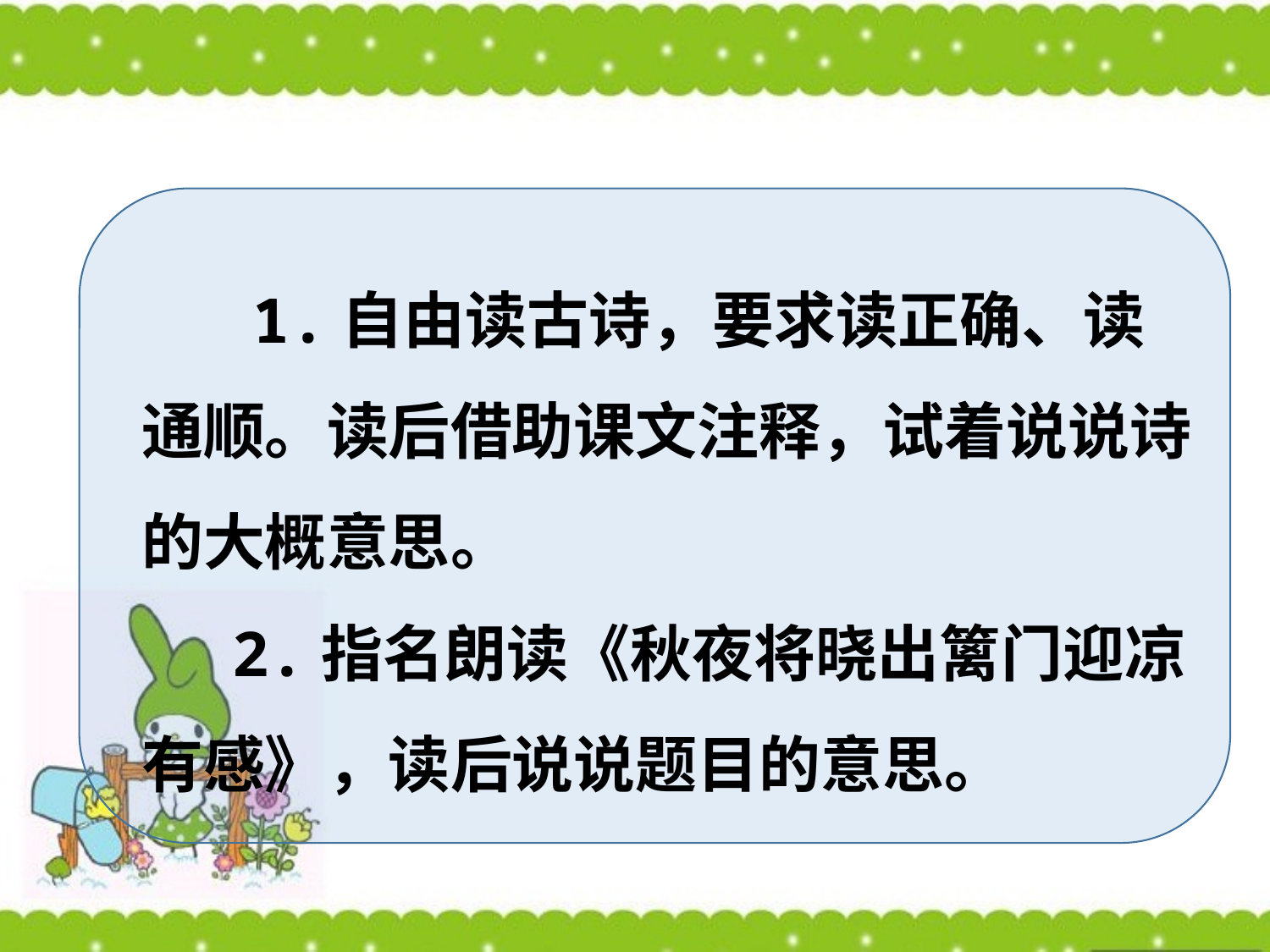

1.自由读古诗，要求读正确、读通顺。读后借助课文注释，试着说说诗的大概意思。
　 2.指名朗读《秋夜将晓出篱门迎凉有感》，读后说说题目的意思。